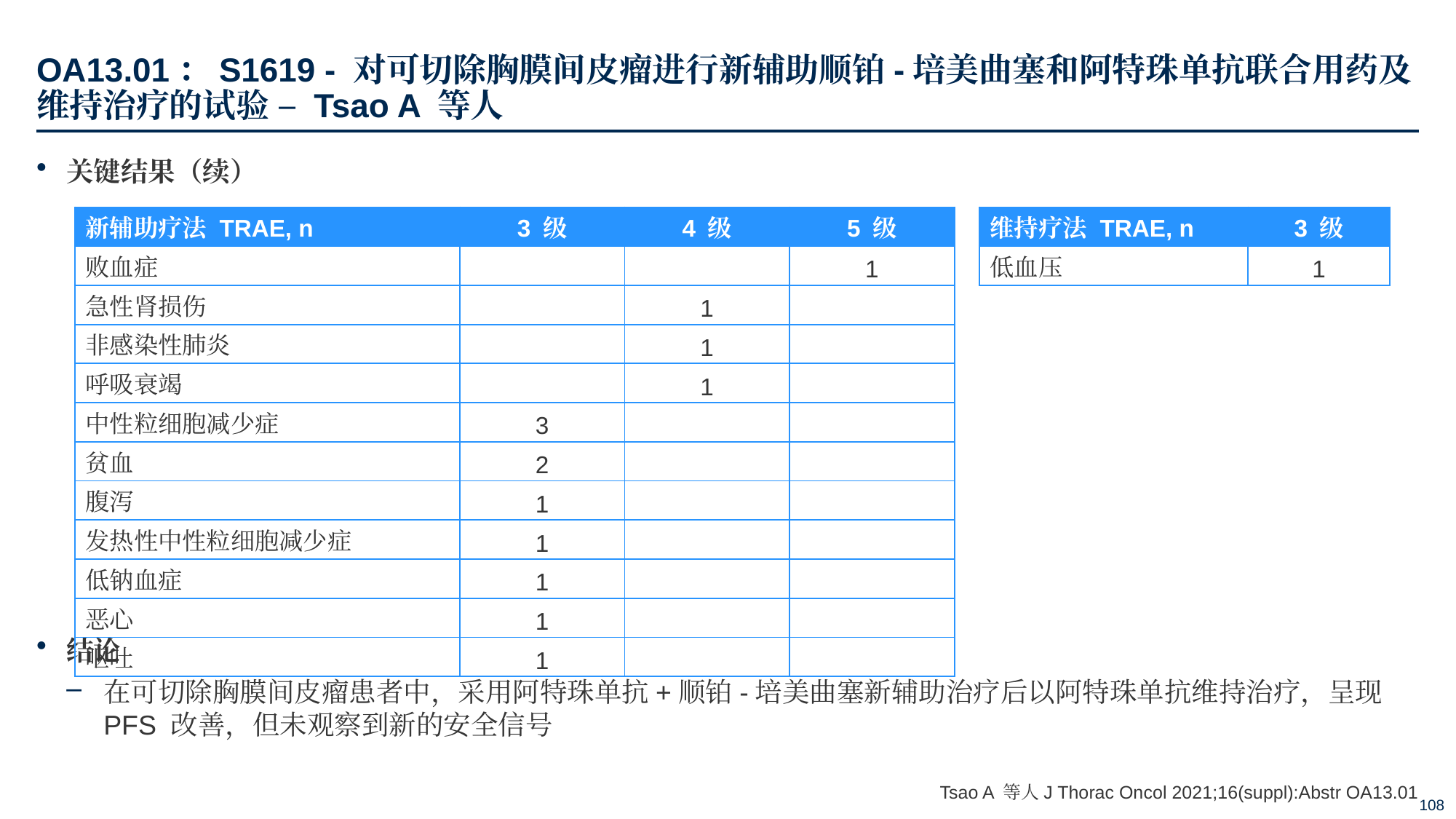

# OA13.01：S1619 - 对可切除胸膜间皮瘤进行新辅助顺铂-培美曲塞和阿特珠单抗联合用药及维持治疗的试验 – Tsao A 等人
关键结果（续）
结论
在可切除胸膜间皮瘤患者中，采用阿特珠单抗+顺铂-培美曲塞新辅助治疗后以阿特珠单抗维持治疗，呈现 PFS 改善，但未观察到新的安全信号

| 新辅助疗法 TRAE, n | 3 级 | 4 级 | 5 级 |
| --- | --- | --- | --- |
| 败血症 |  |  | 1 |
| 急性肾损伤 |  | 1 |  |
| 非感染性肺炎 |  | 1 |  |
| 呼吸衰竭 |  | 1 |  |
| 中性粒细胞减少症 | 3 |  |  |
| 贫血 | 2 |  |  |
| 腹泻 | 1 |  |  |
| 发热性中性粒细胞减少症 | 1 |  |  |
| 低钠血症 | 1 |  |  |
| 恶心 | 1 |  |  |
| 呕吐 | 1 |  |  |
| 维持疗法 TRAE, n | 3 级 |
| --- | --- |
| 低血压 | 1 |
Tsao A 等人J Thorac Oncol 2021;16(suppl):Abstr OA13.01